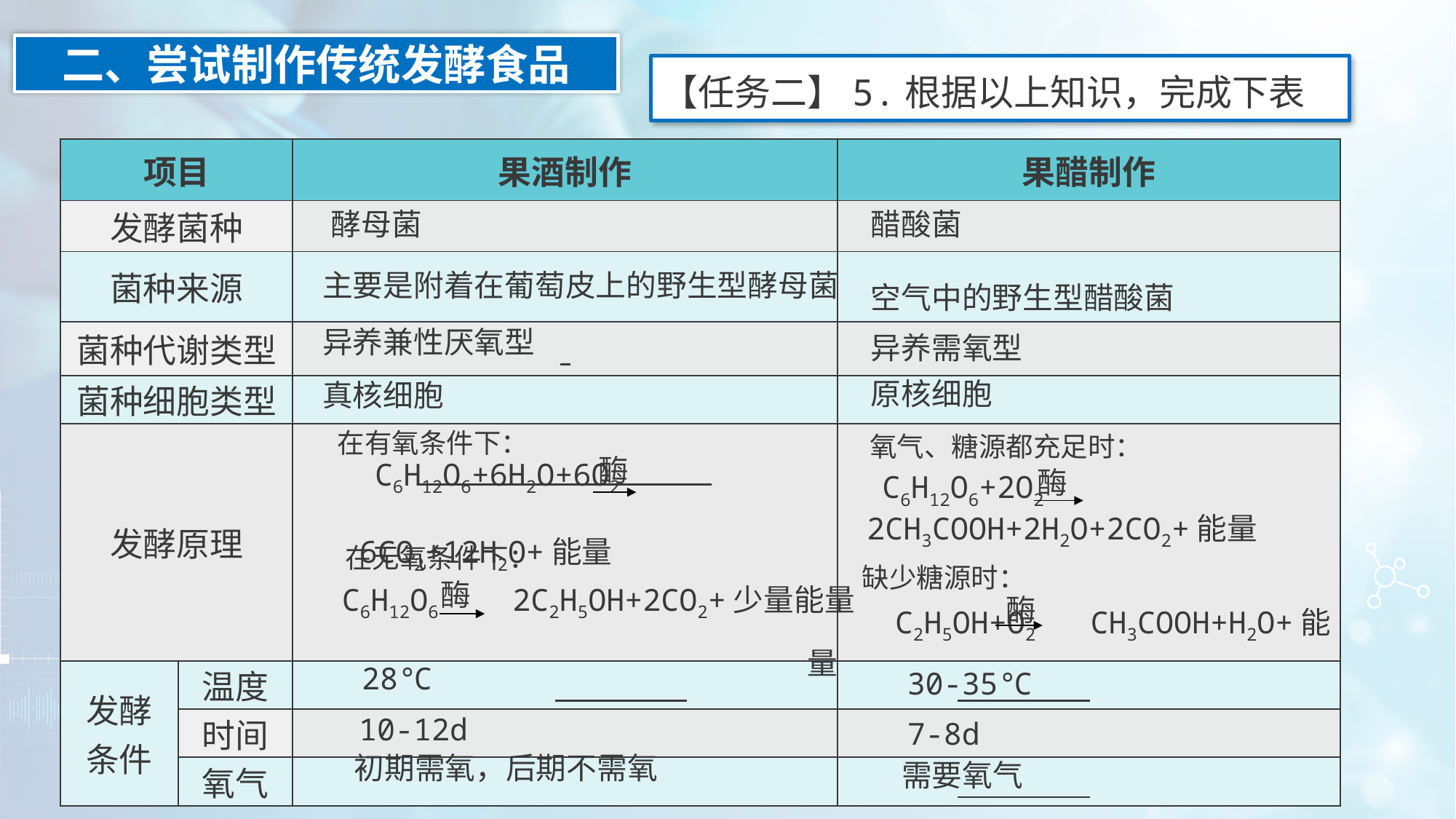

二、尝试制作传统发酵食品
【任务二】5.根据以上知识，完成下表
| 项目 |  | 果酒制作 | 果醋制作 |
| --- | --- | --- | --- |
| 发酵菌种 |  |  |  |
| 菌种来源 |  |  |  |
| 菌种代谢类型 |  |  |  |
| 菌种细胞类型 |  |  |  |
| 发酵原理 |  |  |  |
| 发酵 条件 | 温度 |  |  |
|  | 时间 |  |  |
|  | 氧气 |  |  |
醋酸菌
酵母菌
空气中的野生型醋酸菌
主要是附着在葡萄皮上的野生型酵母菌
异养兼性厌氧型
异养需氧型
原核细胞
真核细胞
氧气、糖源都充足时：
在有氧条件下：
酶
C6H12O6+6H2O+6O2            6CO2+12H2O+能量
酶
C6H12O6+2O2       2CH3COOH+2H2O+2CO2+能量
在无氧条件下：
缺少糖源时：
酶
C6H12O6       2C2H5OH+2CO2+少量能量
酶
    C2H5OH+O2   CH3COOH+H2O+能量
28℃
30-35℃
10-12d
7-8d
初期需氧，后期不需氧
需要氧气